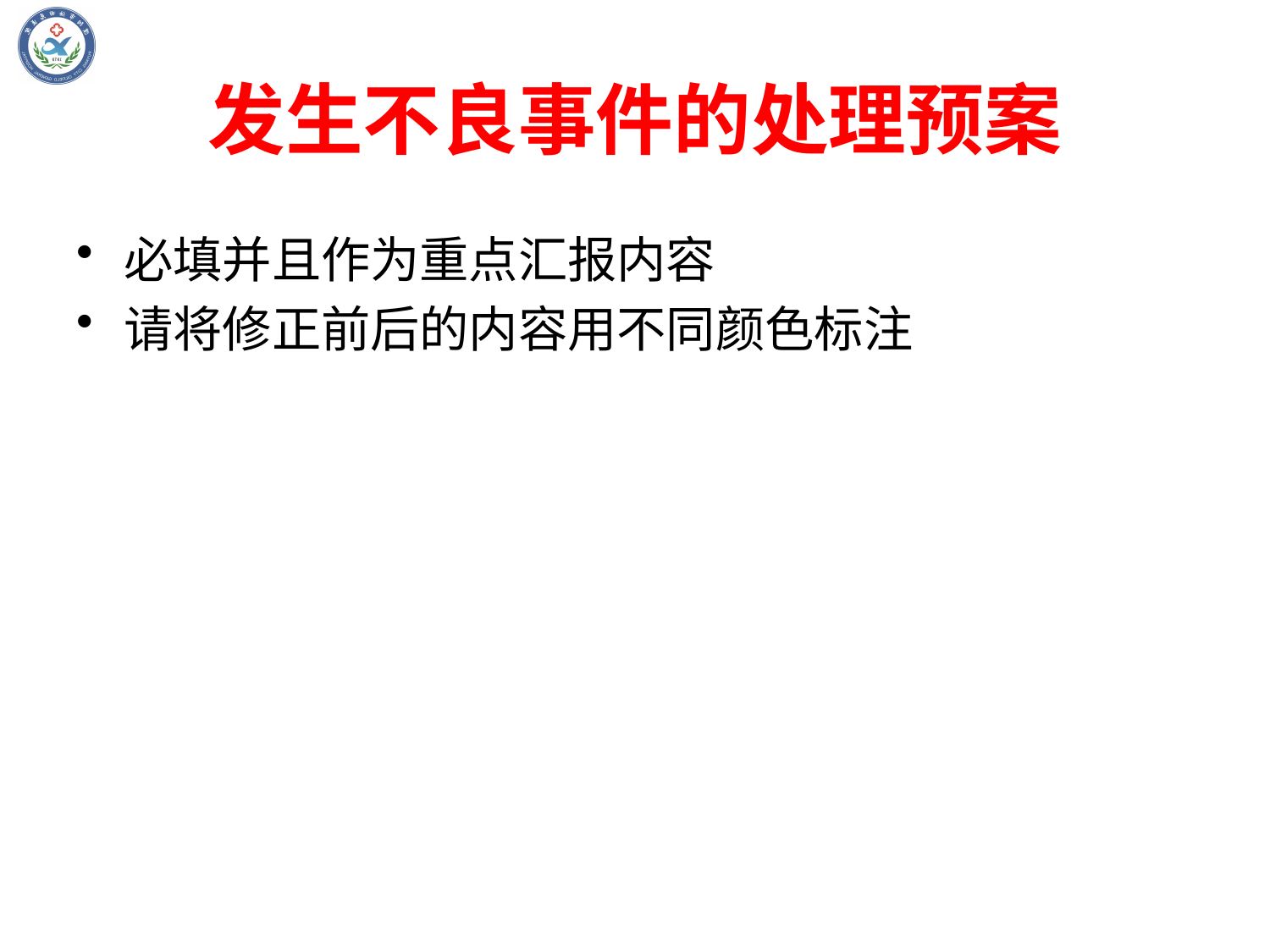

# 发生不良事件的处理预案
必填并且作为重点汇报内容
请将修正前后的内容用不同颜色标注